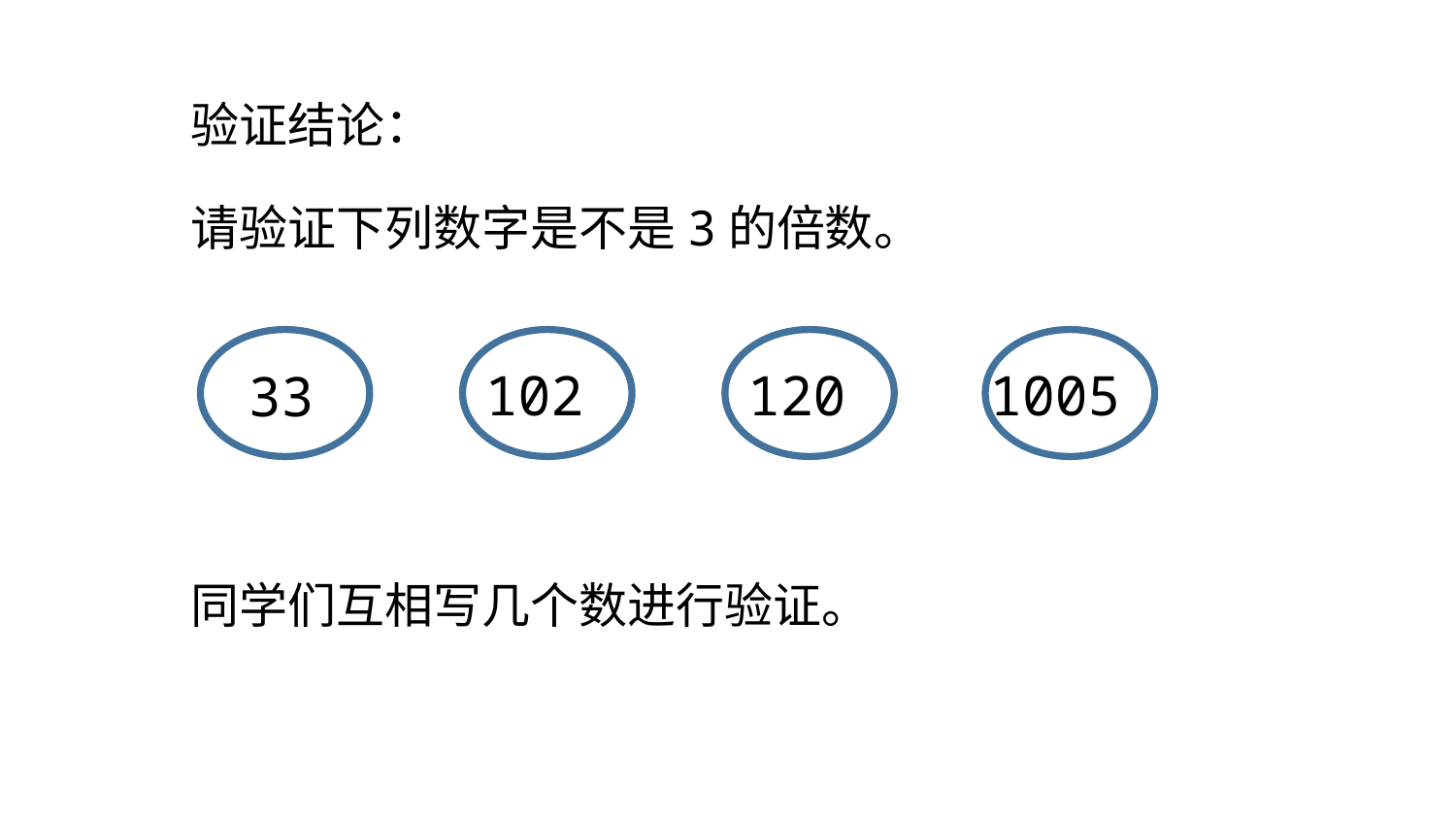

验证结论：
请验证下列数字是不是3的倍数。

102
120
1005
33
同学们互相写几个数进行验证。